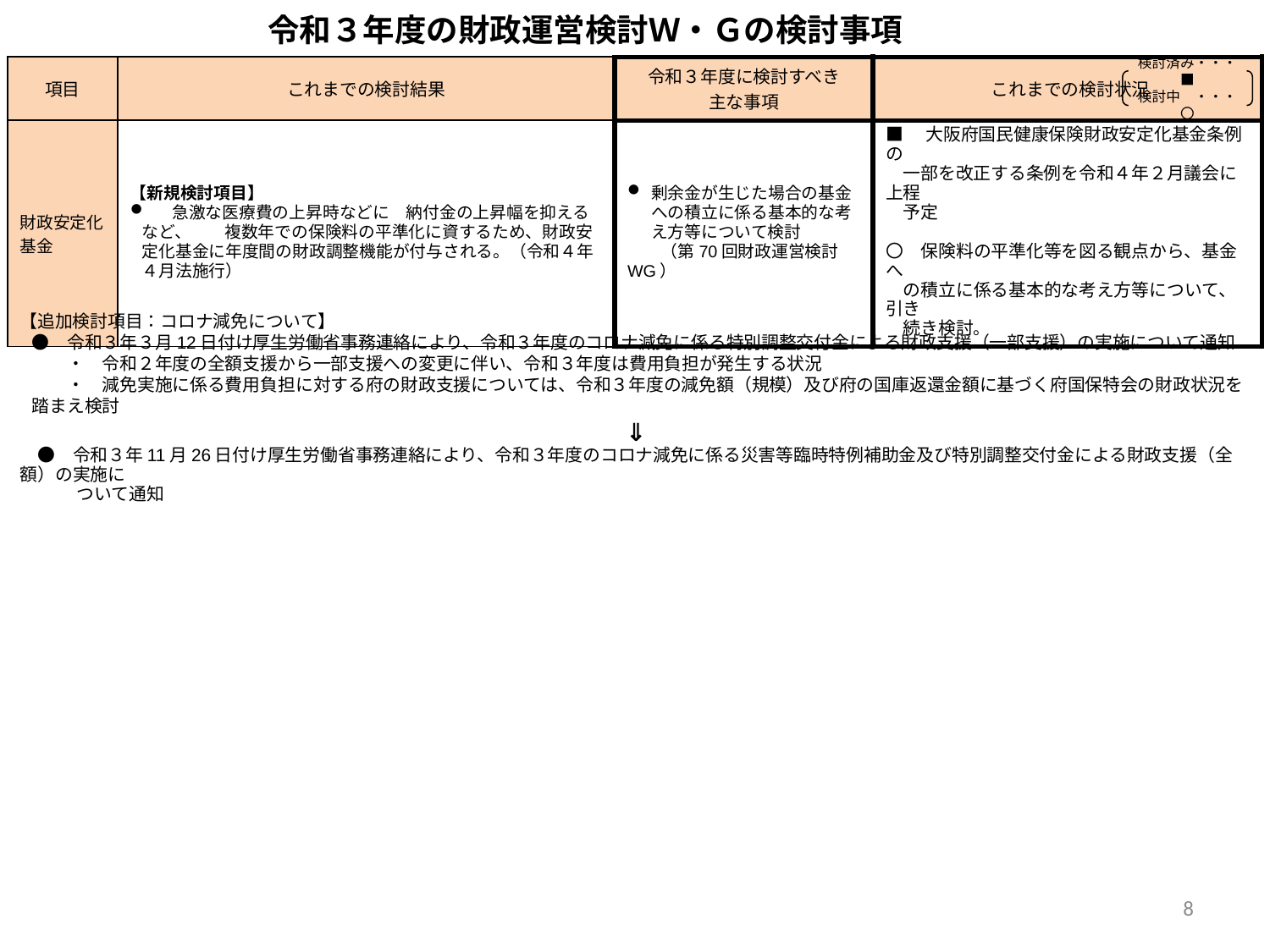

# 令和３年度の財政運営検討Ｗ・Ｇの検討事項
| 項目 | これまでの検討結果 | 令和３年度に検討すべき 主な事項 | これまでの検討状況 |
| --- | --- | --- | --- |
| 財政安定化基金 | 【新規検討項目】　 　急激な医療費の上昇時などに　納付金の上昇幅を抑えるなど、　　複数年での保険料の平準化に資するため、財政安定化基金に年度間の財政調整機能が付与される。（令和４年４月法施行） | 剰余金が生じた場合の基金への積立に係る基本的な考え方等について検討 　　（第70回財政運営検討WG） | ■　大阪府国民健康保険財政安定化基金条例の 　一部を改正する条例を令和４年２月議会に上程 　予定 〇　保険料の平準化等を図る観点から、基金へ 　の積立に係る基本的な考え方等について、引き　 　続き検討。 |
検討済み・・・■
検討中　・・・〇
【追加検討項目：コロナ減免について】
●　令和３年３月12日付け厚生労働省事務連絡により、令和３年度のコロナ減免に係る特別調整交付金による財政支援（一部支援）の実施について通知
　　・　令和２年度の全額支援から一部支援への変更に伴い、令和３年度は費用負担が発生する状況
　　・　減免実施に係る費用負担に対する府の財政支援については、令和３年度の減免額（規模）及び府の国庫返還金額に基づく府国保特会の財政状況を踏まえ検討
⇓
　●　令和３年11月26日付け厚生労働省事務連絡により、令和３年度のコロナ減免に係る災害等臨時特例補助金及び特別調整交付金による財政支援（全額）の実施に
　　　 ついて通知
8